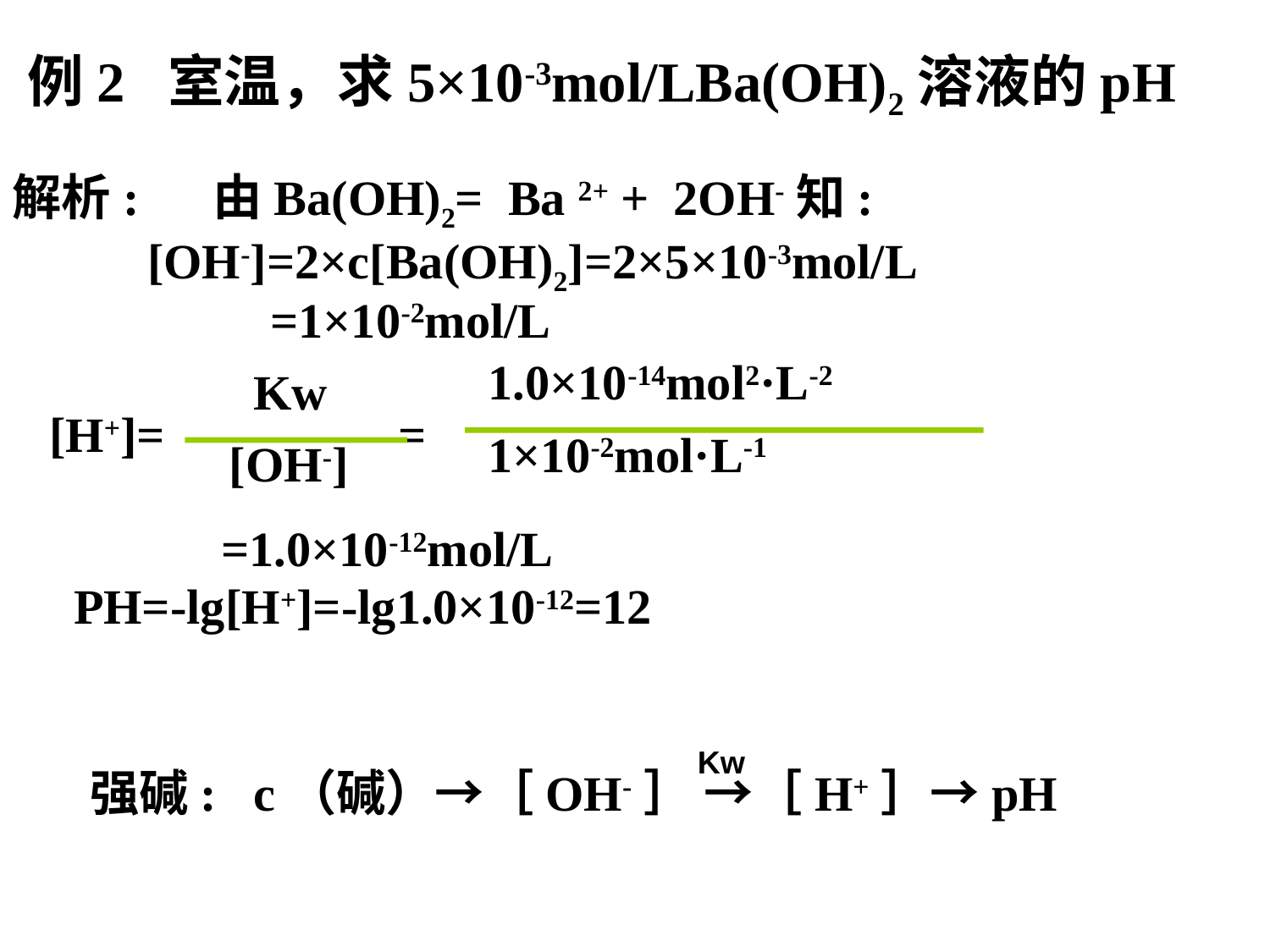

例2  室温，求5×10-3mol/LBa(OH)2溶液的pH
解析:     由Ba(OH)2=  Ba 2+ +  2OH-知:
           [OH-]=2×c[Ba(OH)2]=2×5×10-3mol/L
                     =1×10-2mol/L

   [H+]=                   =

                 =1.0×10-12mol/L
     PH=-lg[H+]=-lg1.0×10-12=12

1.0×10-14mol2·L-2
1×10-2mol·L-1

  Kw
[OH-]

Kw
强碱:   c（碱）→［OH-］ →［H+］→pH